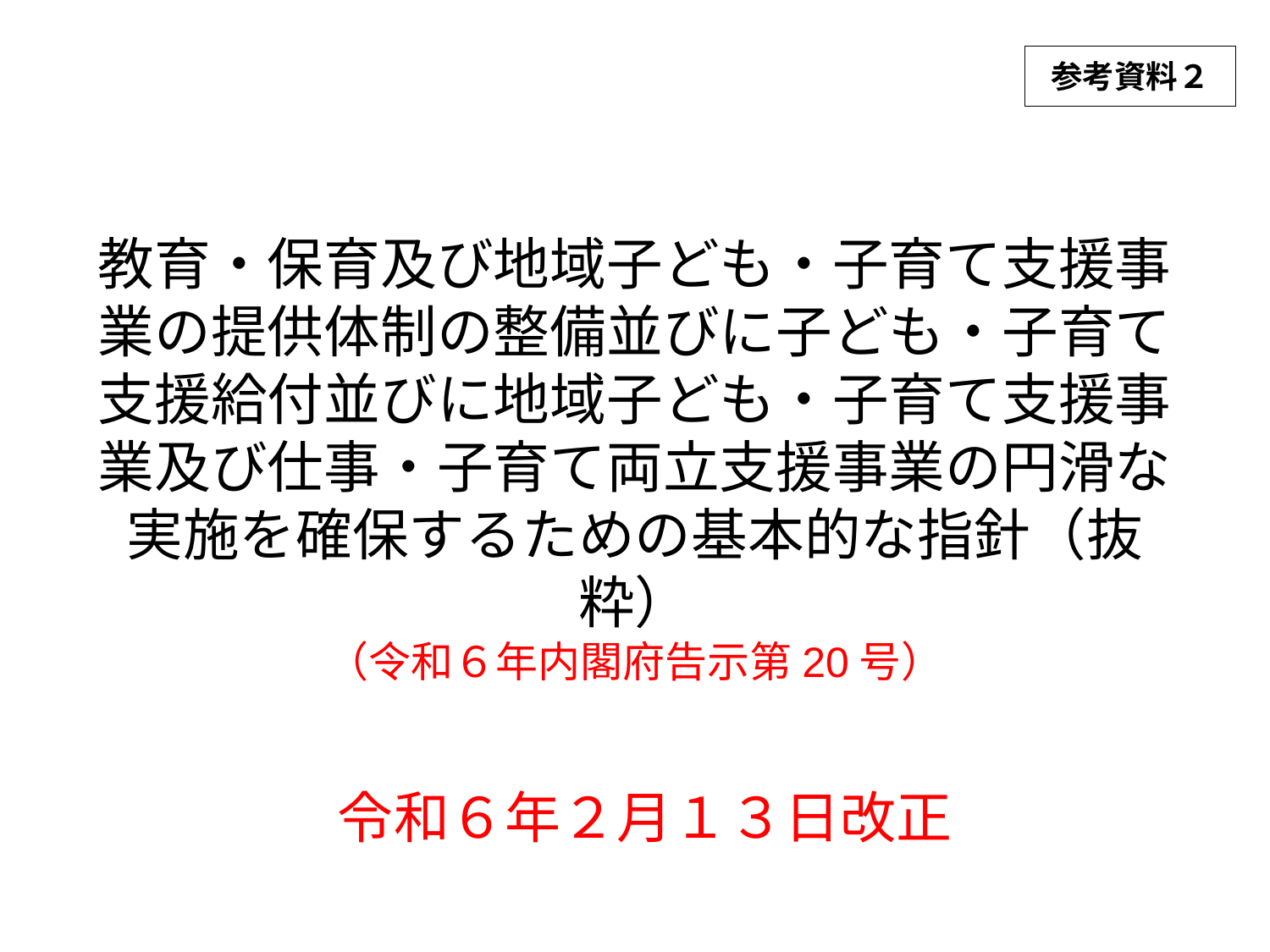

参考資料２
# 教育・保育及び地域子ども・子育て支援事業の提供体制の整備並びに子ども・子育て支援給付並びに地域子ども・子育て支援事業及び仕事・子育て両立支援事業の円滑な実施を確保するための基本的な指針（抜粋） （令和６年内閣府告示第20号）
令和６年２月１３日改正